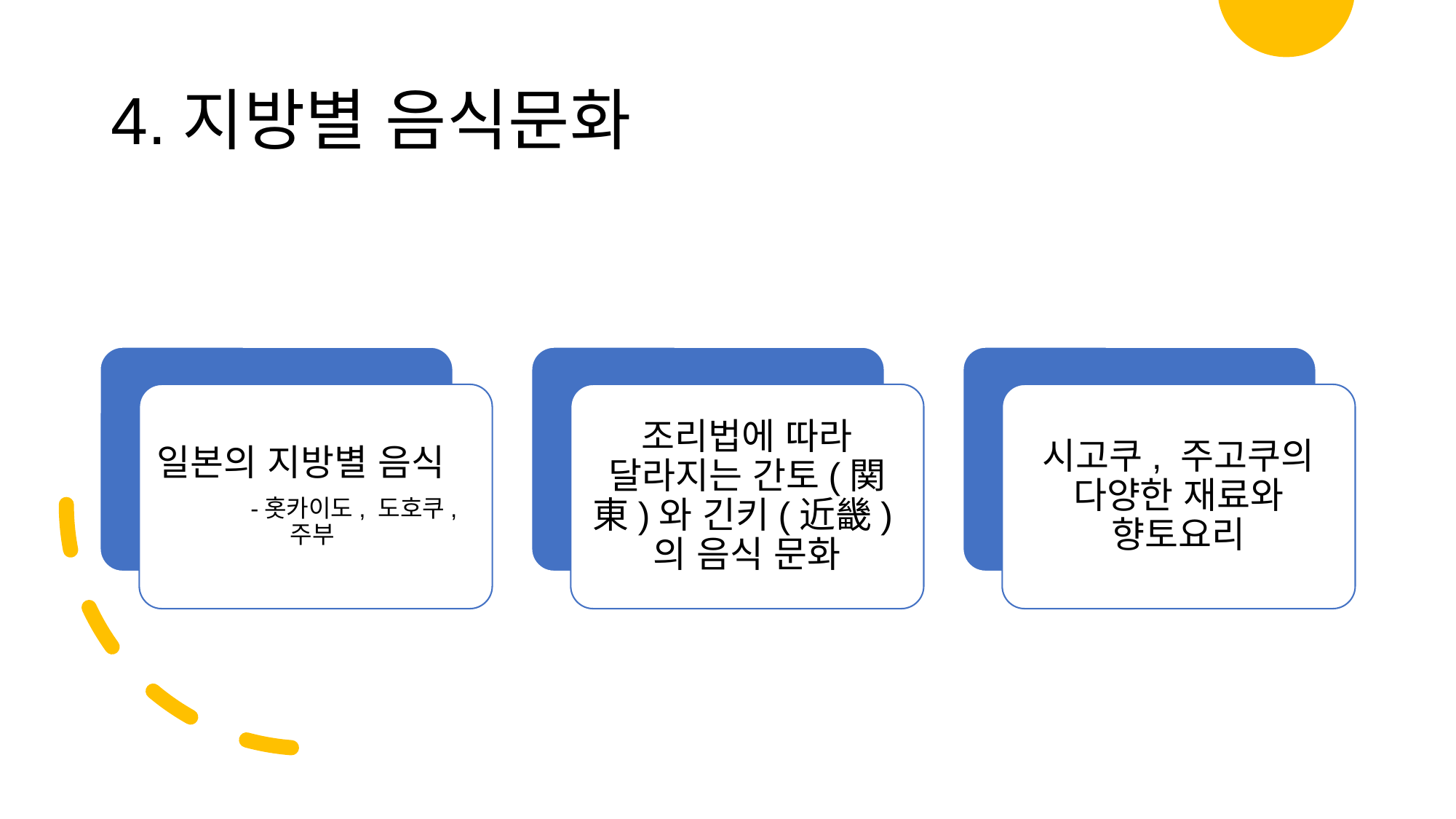

# 4.지방별 음식문화

일본의 지방별 음식
               -홋카이도, 도호쿠, 주부

조리법에 따라 달라지는 간토(関東)와 긴키(近畿)의 음식 문화

시고쿠, 주고쿠의 다양한 재료와 향토요리